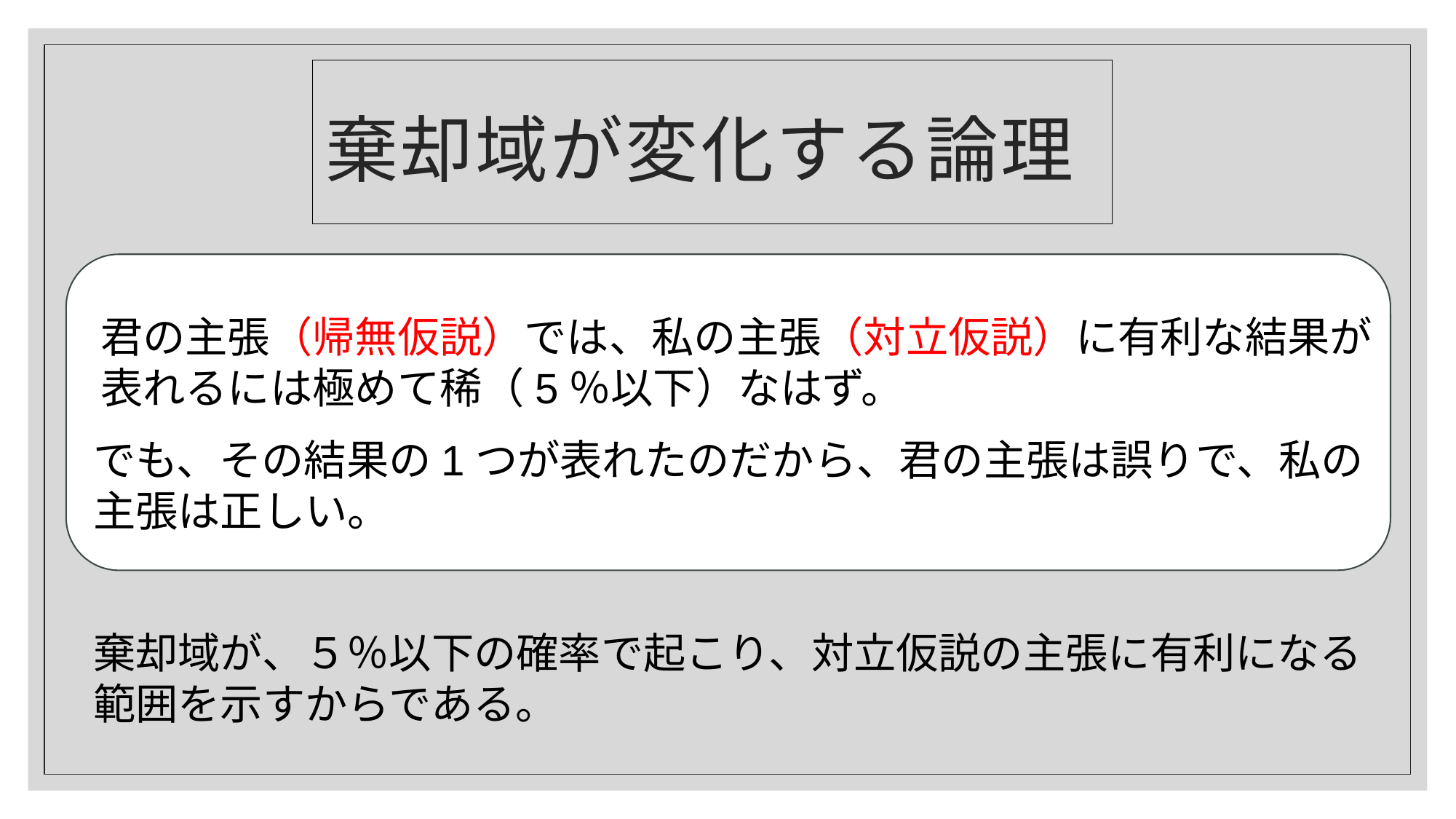

# 棄却域が変化する論理

君の主張（帰無仮説）では、私の主張（対立仮説）に有利な結果が
表れるには極めて稀（5％以下）なはず。
でも、その結果の1つが表れたのだから、君の主張は誤りで、私の主張は正しい。
棄却域が、５％以下の確率で起こり、対立仮説の主張に有利になる範囲を示すからである。